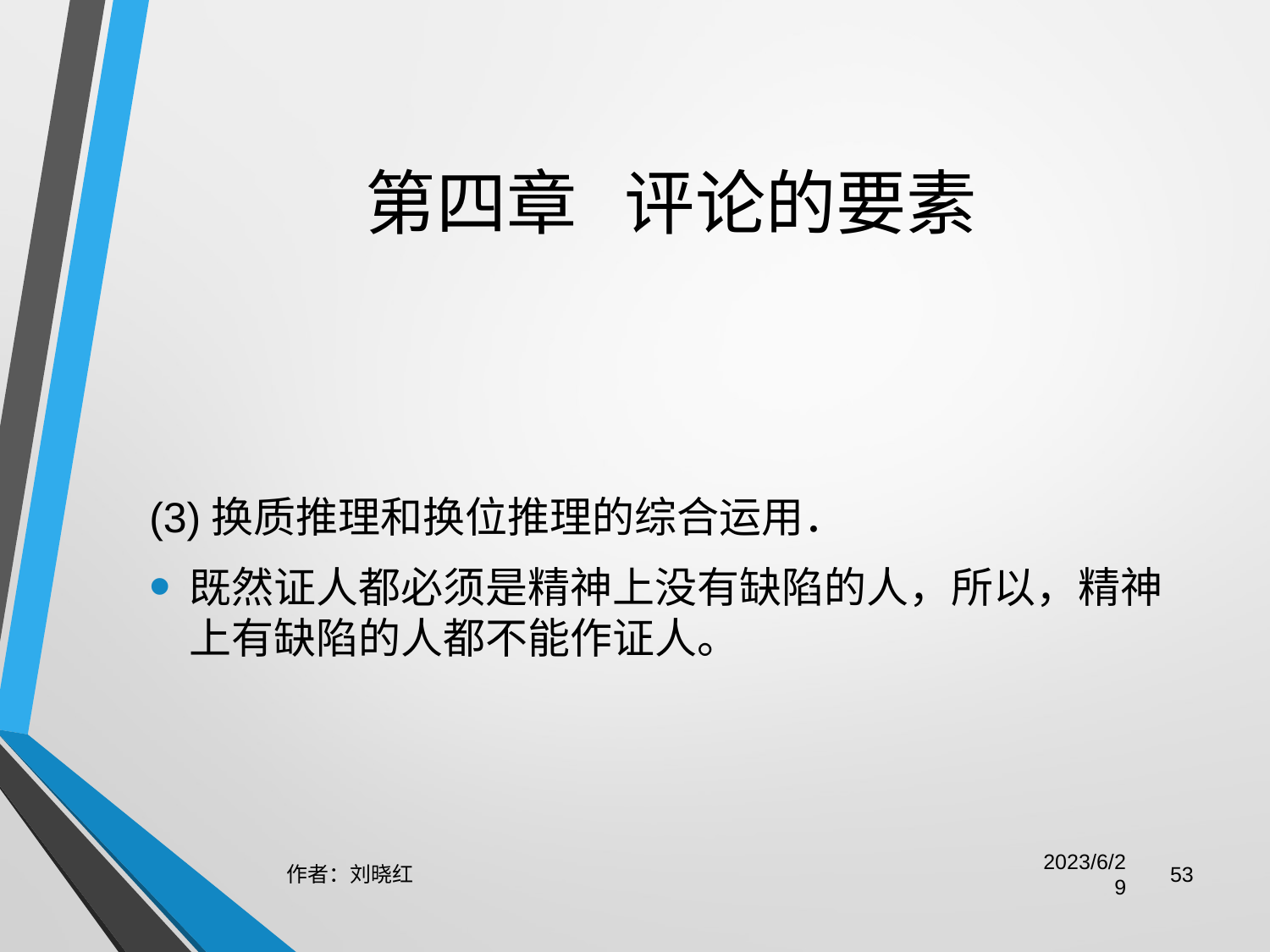

# 第四章   评论的要素
(3)换质推理和换位推理的综合运用．
既然证人都必须是精神上没有缺陷的人，所以，精神上有缺陷的人都不能作证人。
作者：刘晓红
2023/6/29
53